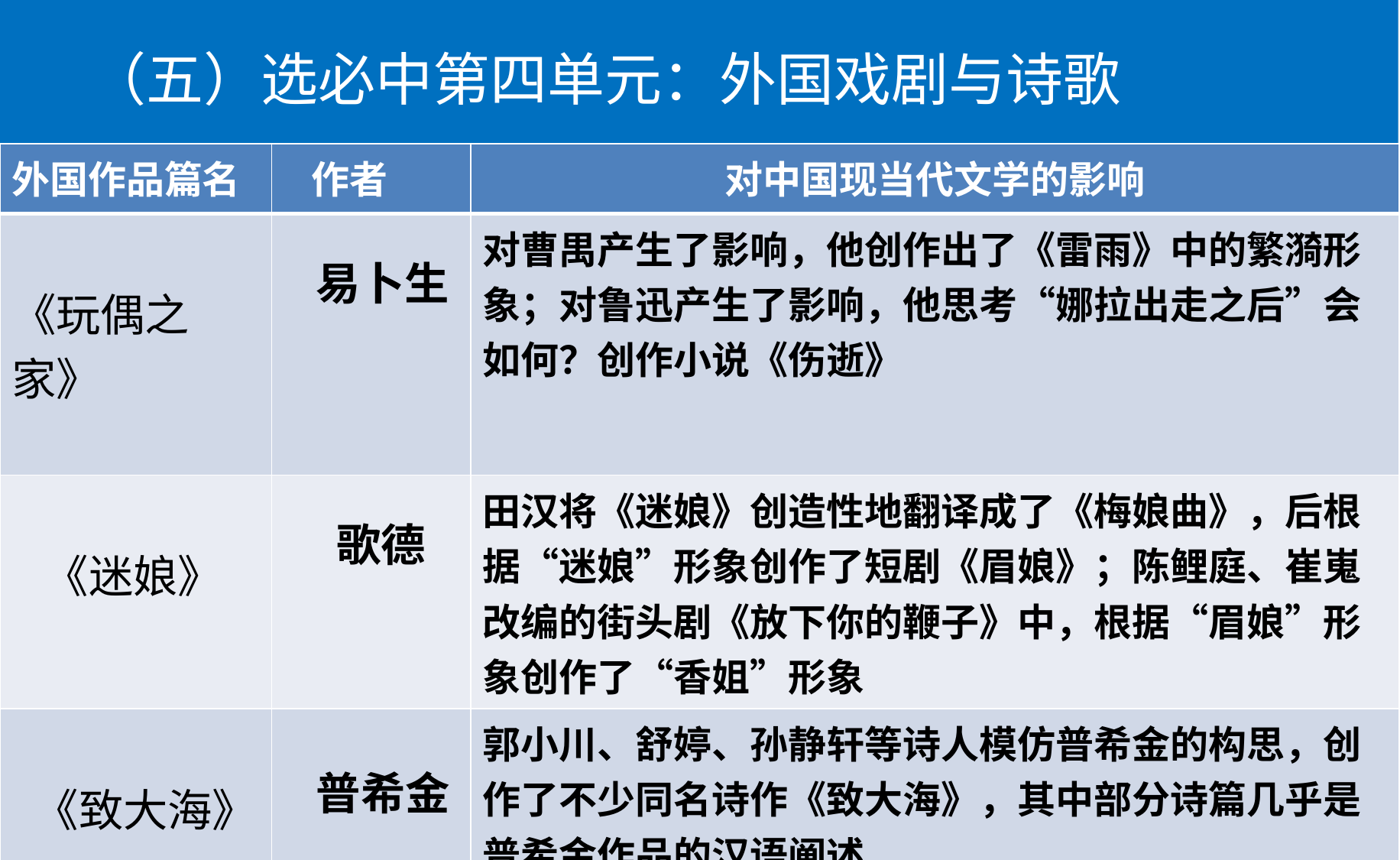

# （五）选必中第四单元：外国戏剧与诗歌
| 外国作品篇名 | 作者 | 对中国现当代文学的影响 |
| --- | --- | --- |
| 《玩偶之家》 | 易卜生 | 对曹禺产生了影响，他创作出了《雷雨》中的繁漪形象；对鲁迅产生了影响，他思考“娜拉出走之后”会如何？创作小说《伤逝》 |
| 《迷娘》 | 歌德 | 田汉将《迷娘》创造性地翻译成了《梅娘曲》，后根据“迷娘”形象创作了短剧《眉娘》；陈鲤庭、崔嵬改编的街头剧《放下你的鞭子》中，根据“眉娘”形象创作了“香姐”形象 |
| 《致大海》 | 普希金 | 郭小川、舒婷、孙静轩等诗人模仿普希金的构思，创作了不少同名诗作《致大海》，其中部分诗篇几乎是普希金作品的汉语阐述 |
| 《自己之歌》 | 惠特曼 | 对郭沫若的白话诗产生了巨大的影响，如《天狗》《凤凰涅槃》等，他曾被称作“中国的惠特曼” |